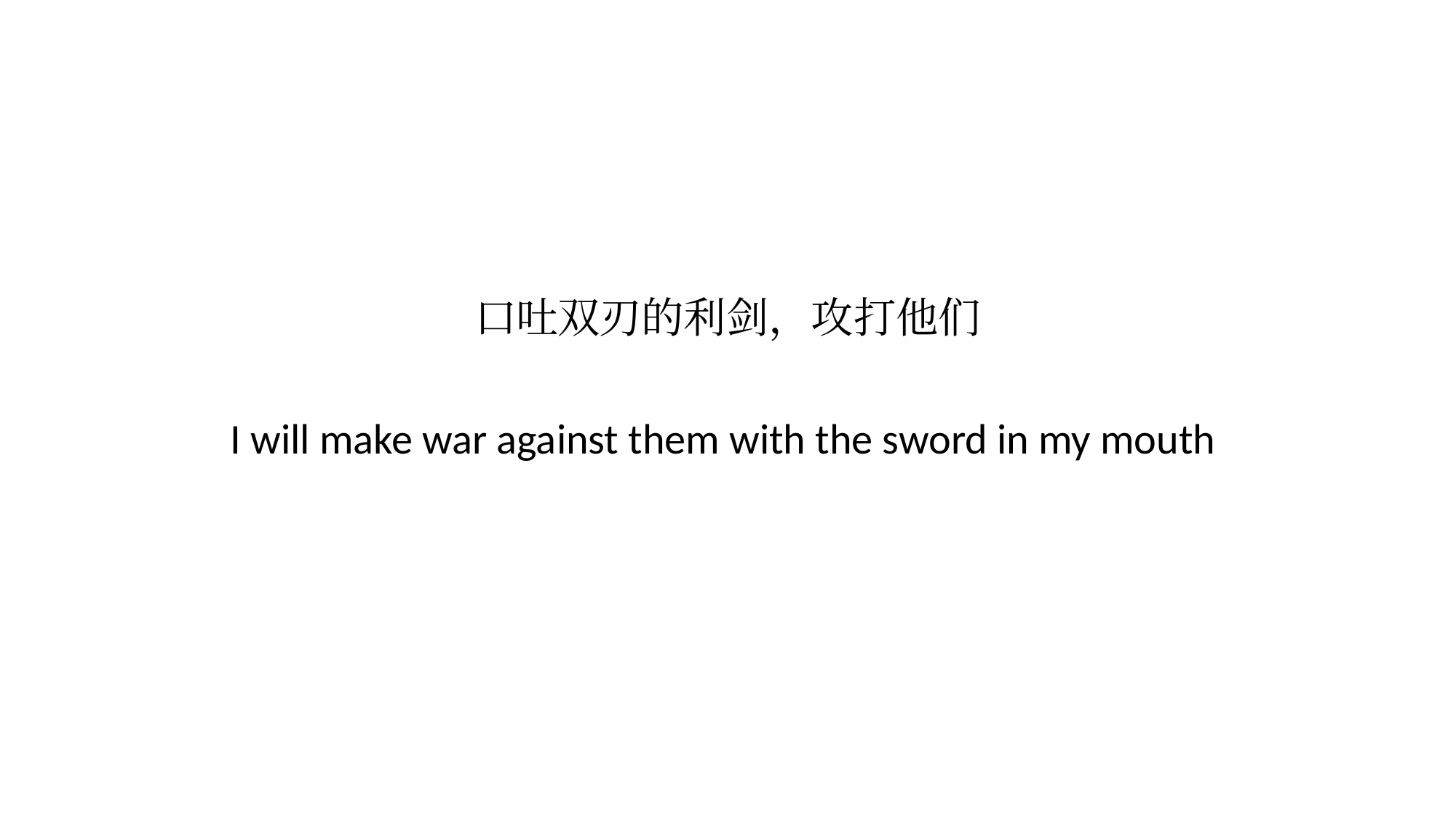

# 口吐双刃的利剑，攻打他们 I will make war against them with the sword in my mouth